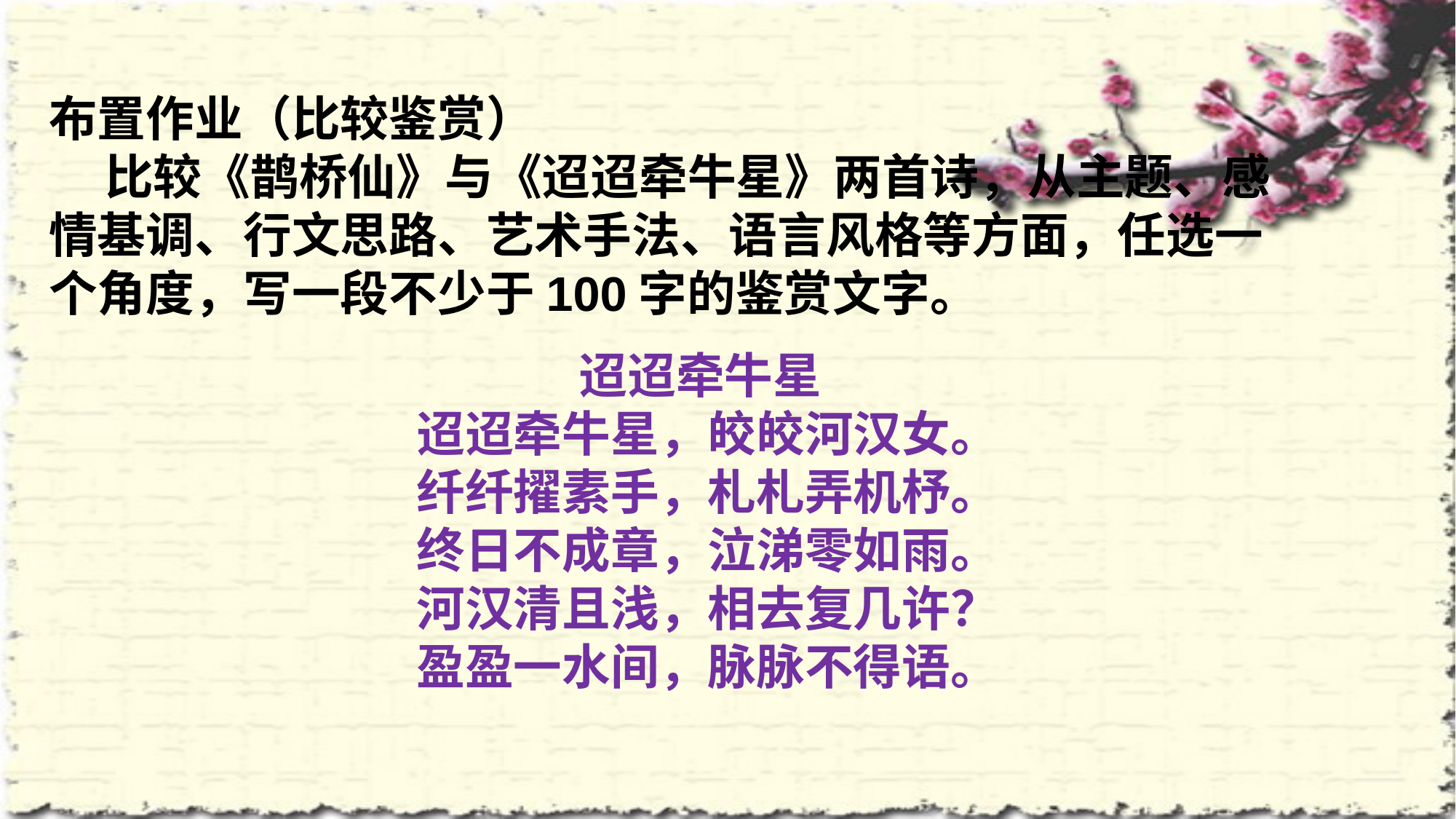

布置作业（比较鉴赏）
    比较《鹊桥仙》与《迢迢牵牛星》两首诗，从主题、感情基调、行文思路、艺术手法、语言风格等方面，任选一个角度，写一段不少于100字的鉴赏文字。
迢迢牵牛星
迢迢牵牛星，皎皎河汉女。
纤纤擢素手，札札弄机杼。
终日不成章，泣涕零如雨。
河汉清且浅，相去复几许？
盈盈一水间，脉脉不得语。